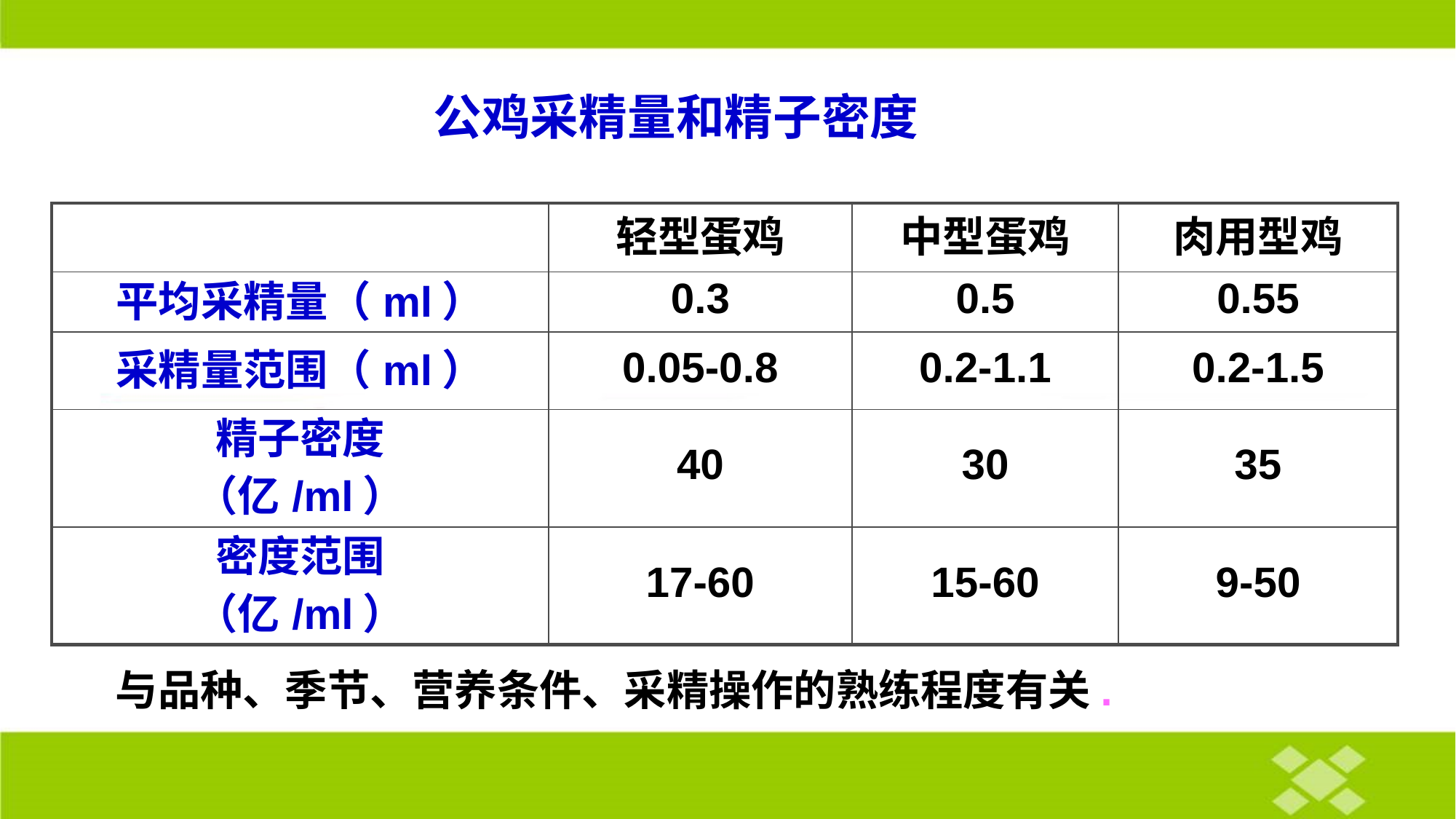

公鸡采精量和精子密度
|  | 轻型蛋鸡 | 中型蛋鸡 | 肉用型鸡 |
| --- | --- | --- | --- |
| 平均采精量（ml） | 0.3 | 0.5 | 0.55 |
| 采精量范围（ml） | 0.05-0.8 | 0.2-1.1 | 0.2-1.5 |
| 精子密度 （亿/ml） | 40 | 30 | 35 |
| 密度范围 （亿/ml） | 17-60 | 15-60 | 9-50 |
与品种、季节、营养条件、采精操作的熟练程度有关.